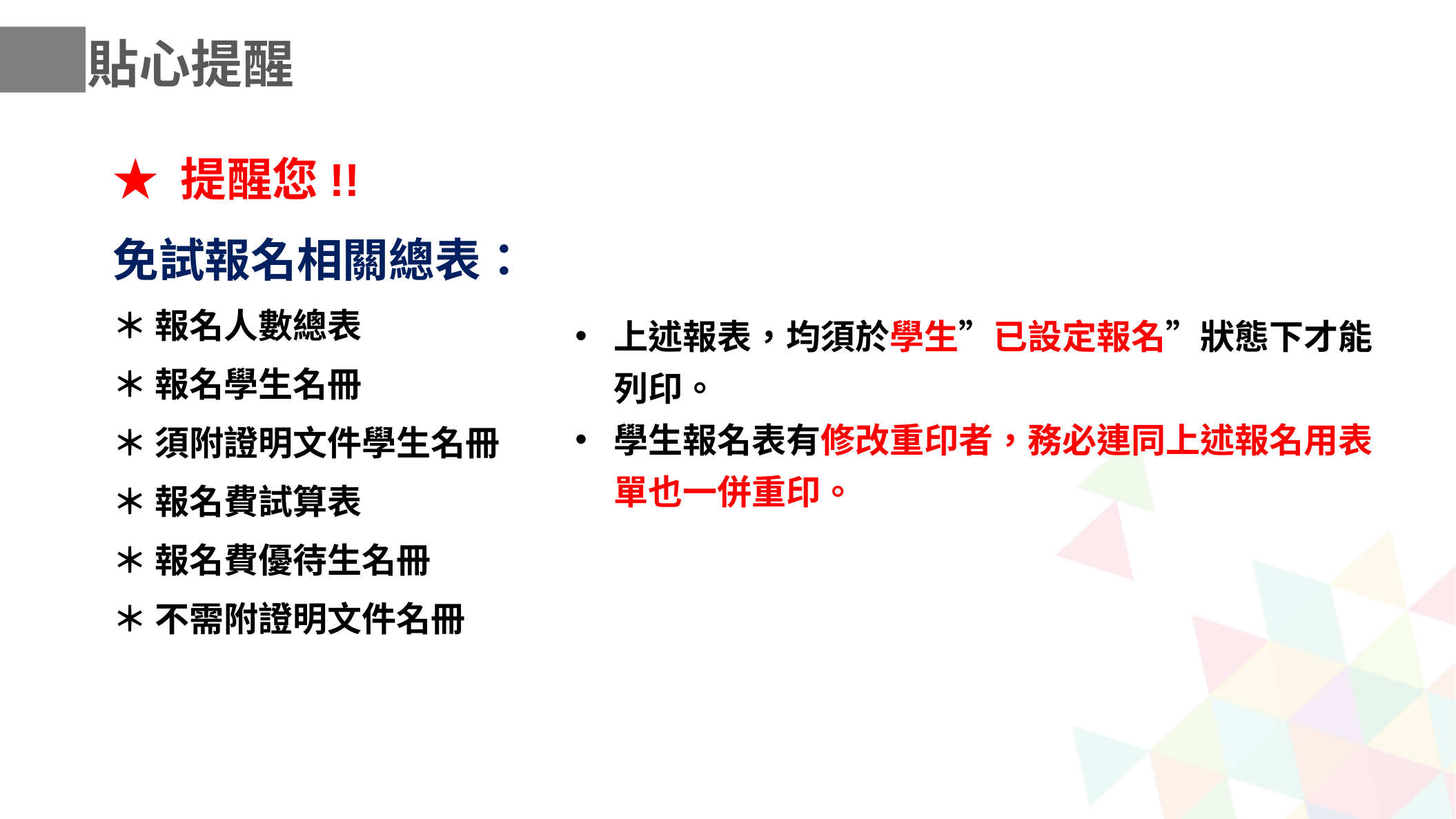

貼心提醒

★ 提醒您!!
免試報名相關總表：
＊ 報名人數總表
＊ 報名學生名冊
＊ 須附證明文件學生名冊
＊ 報名費試算表
＊ 報名費優待生名冊
＊ 不需附證明文件名冊
上述報表，均須於學生”已設定報名”狀態下才能列印。
學生報名表有修改重印者，務必連同上述報名用表單也一併重印。